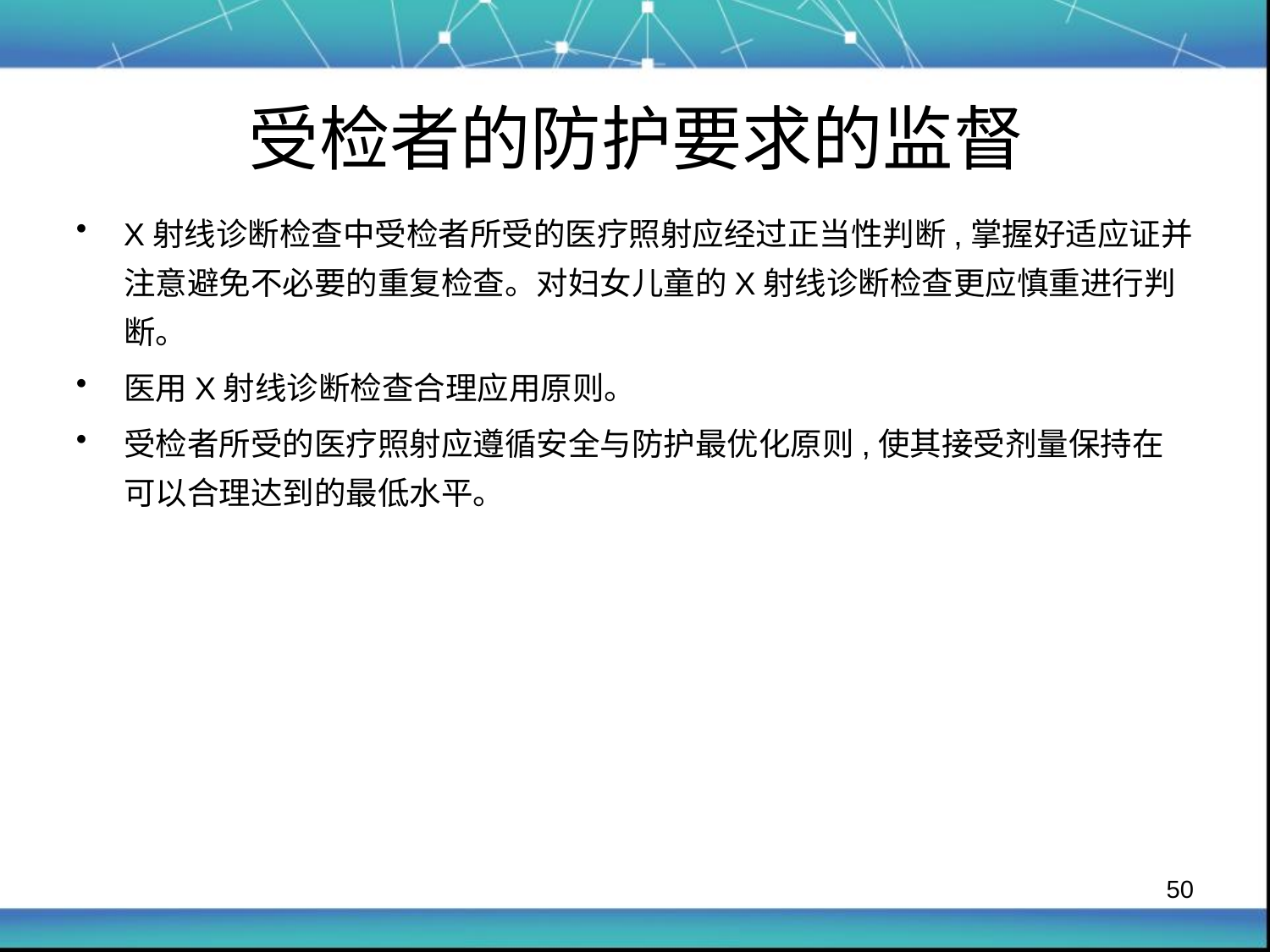

# 受检者的防护要求的监督
X射线诊断检查中受检者所受的医疗照射应经过正当性判断,掌握好适应证并注意避免不必要的重复检查。对妇女儿童的X射线诊断检查更应慎重进行判断。
医用X射线诊断检查合理应用原则。
受检者所受的医疗照射应遵循安全与防护最优化原则,使其接受剂量保持在可以合理达到的最低水平。
50